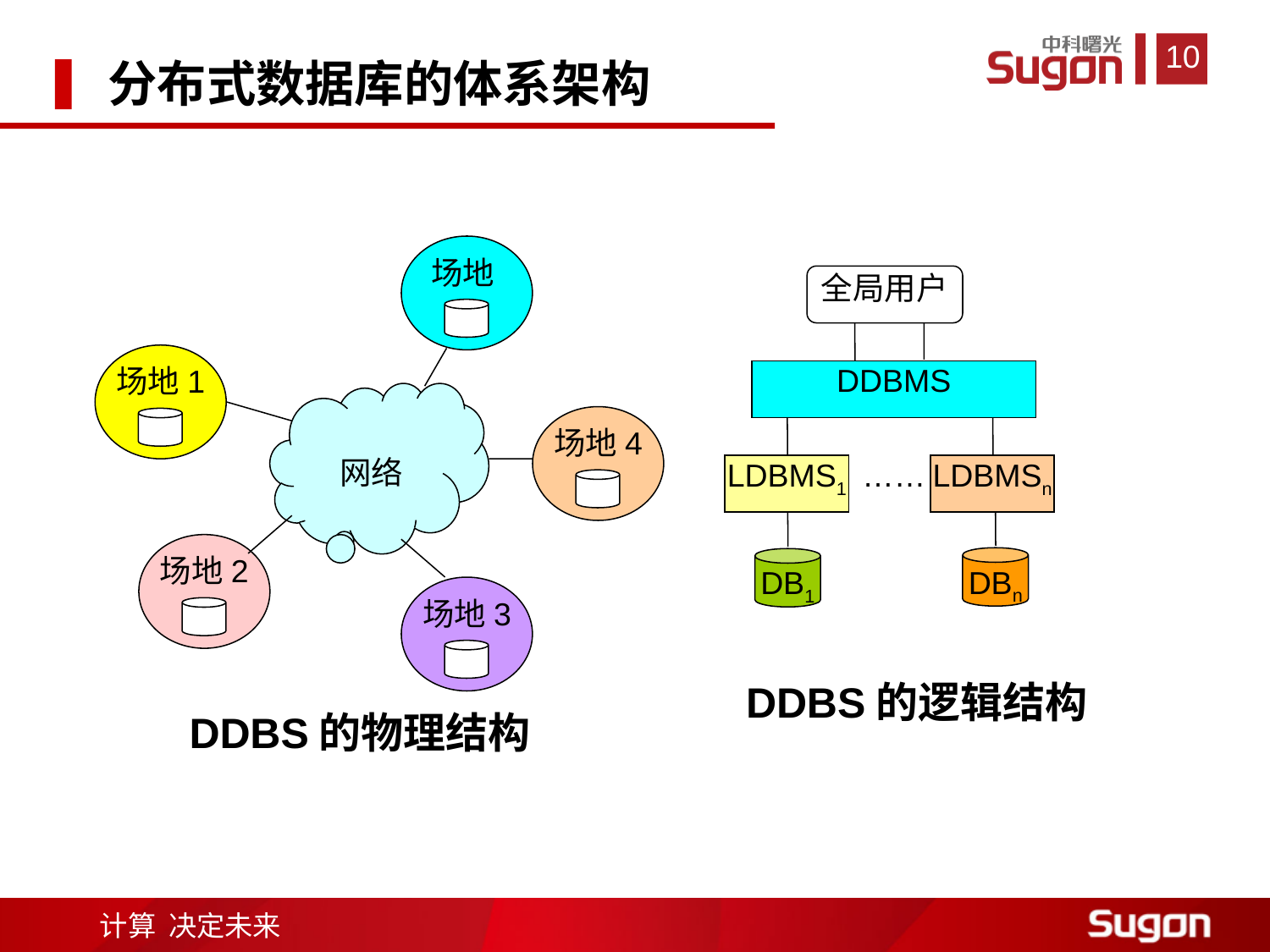

分布式数据库的体系架构

场地m

场地1

网络

场地4

场地2

场地3

全局用户

DDBMS

LDBMS1
……
LDBMSn

DBn
DB1

      DDBS的逻辑结构

DDBS的物理结构